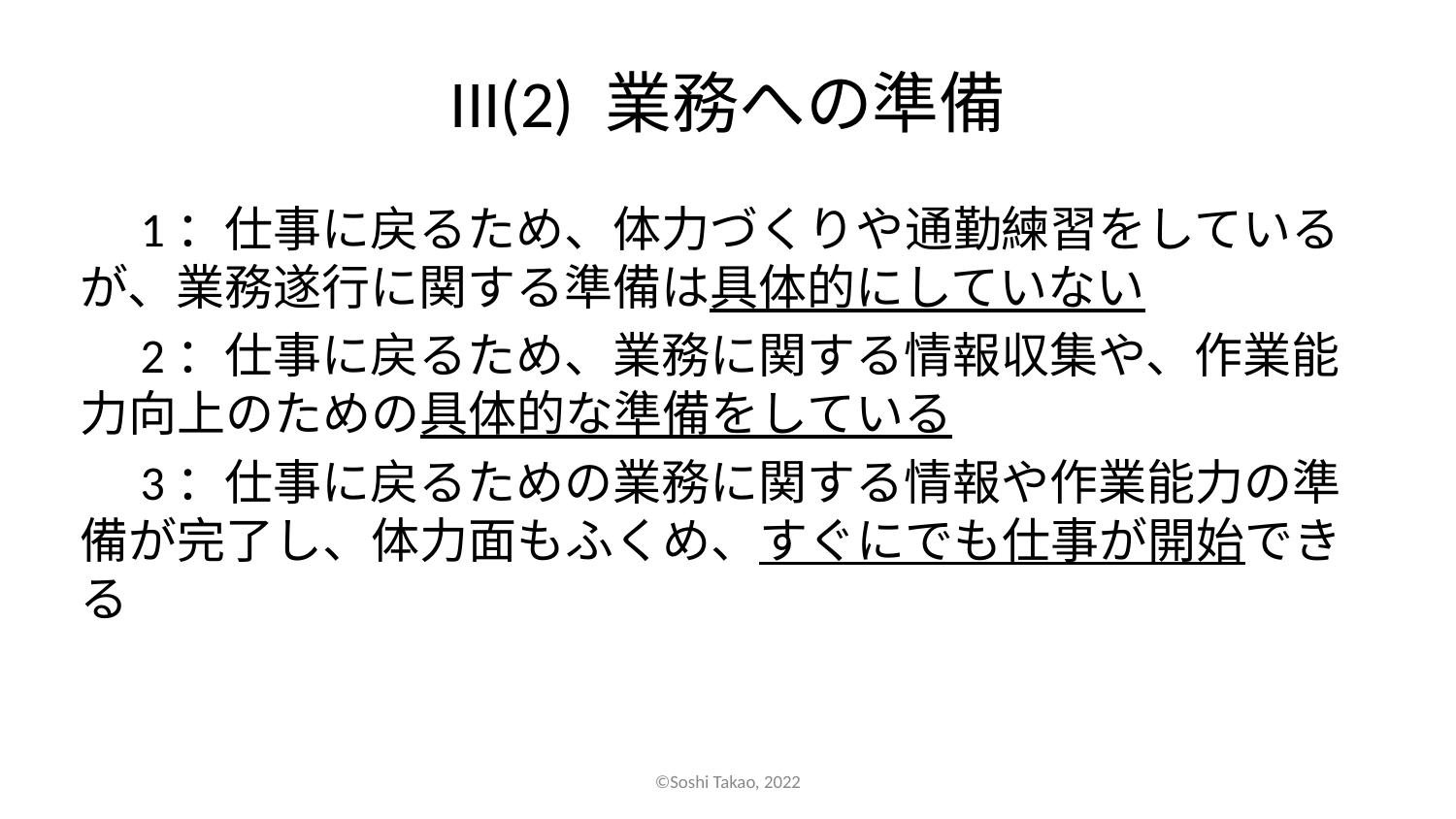

# III(2) 業務への準備
　1：仕事に戻るため、体力づくりや通勤練習をしているが、業務遂行に関する準備は具体的にしていない
　2：仕事に戻るため、業務に関する情報収集や、作業能力向上のための具体的な準備をしている
　3：仕事に戻るための業務に関する情報や作業能力の準備が完了し、体力面もふくめ、すぐにでも仕事が開始できる
©Soshi Takao, 2022